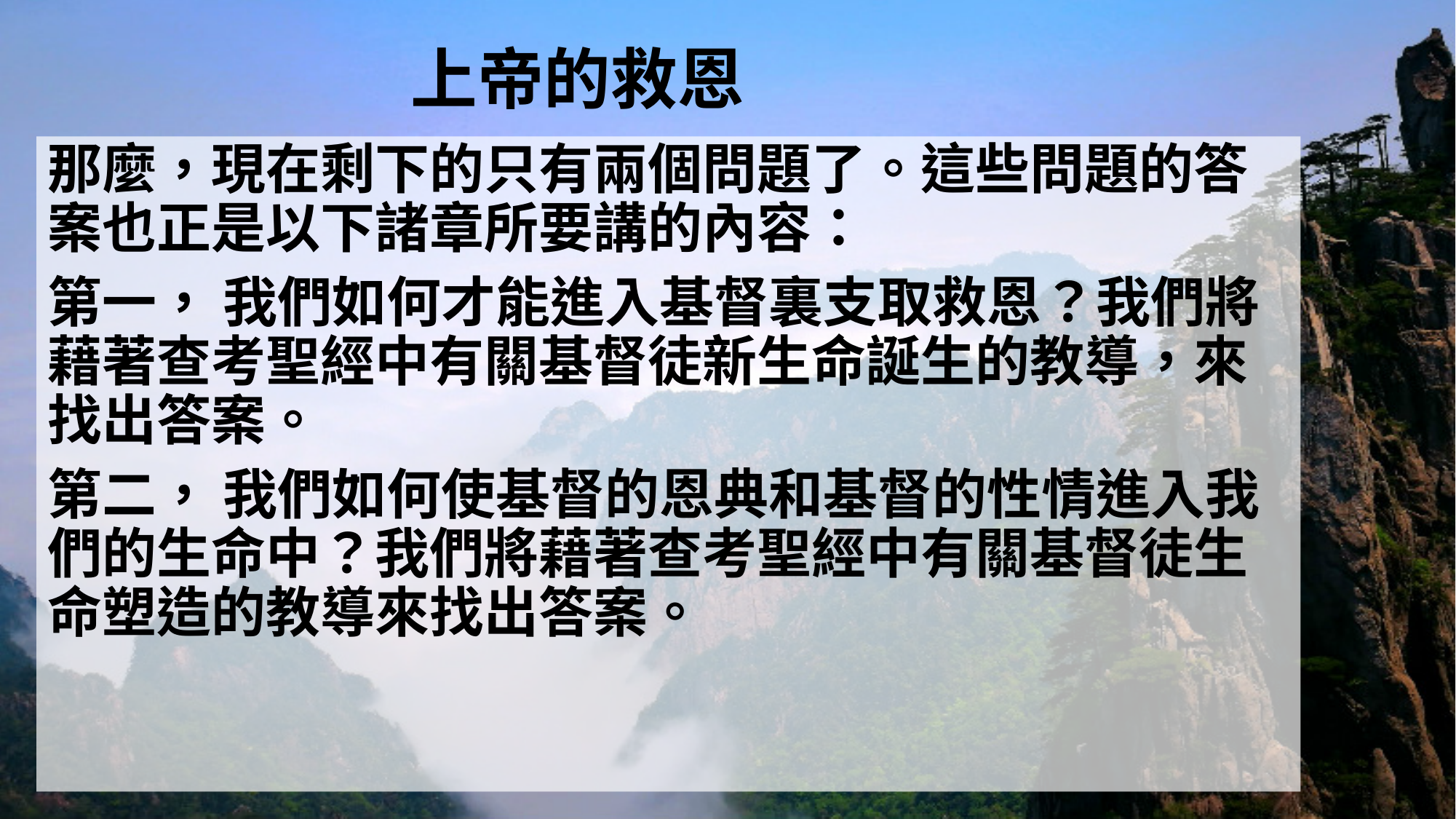

# 上帝的救恩
那麼，現在剩下的只有兩個問題了。這些問題的答案也正是以下諸章所要講的內容：
第一， 我們如何才能進入基督裏支取救恩？我們將藉著查考聖經中有關基督徒新生命誕生的教導，來找出答案。
第二， 我們如何使基督的恩典和基督的性情進入我們的生命中？我們將藉著查考聖經中有關基督徒生命塑造的教導來找出答案。